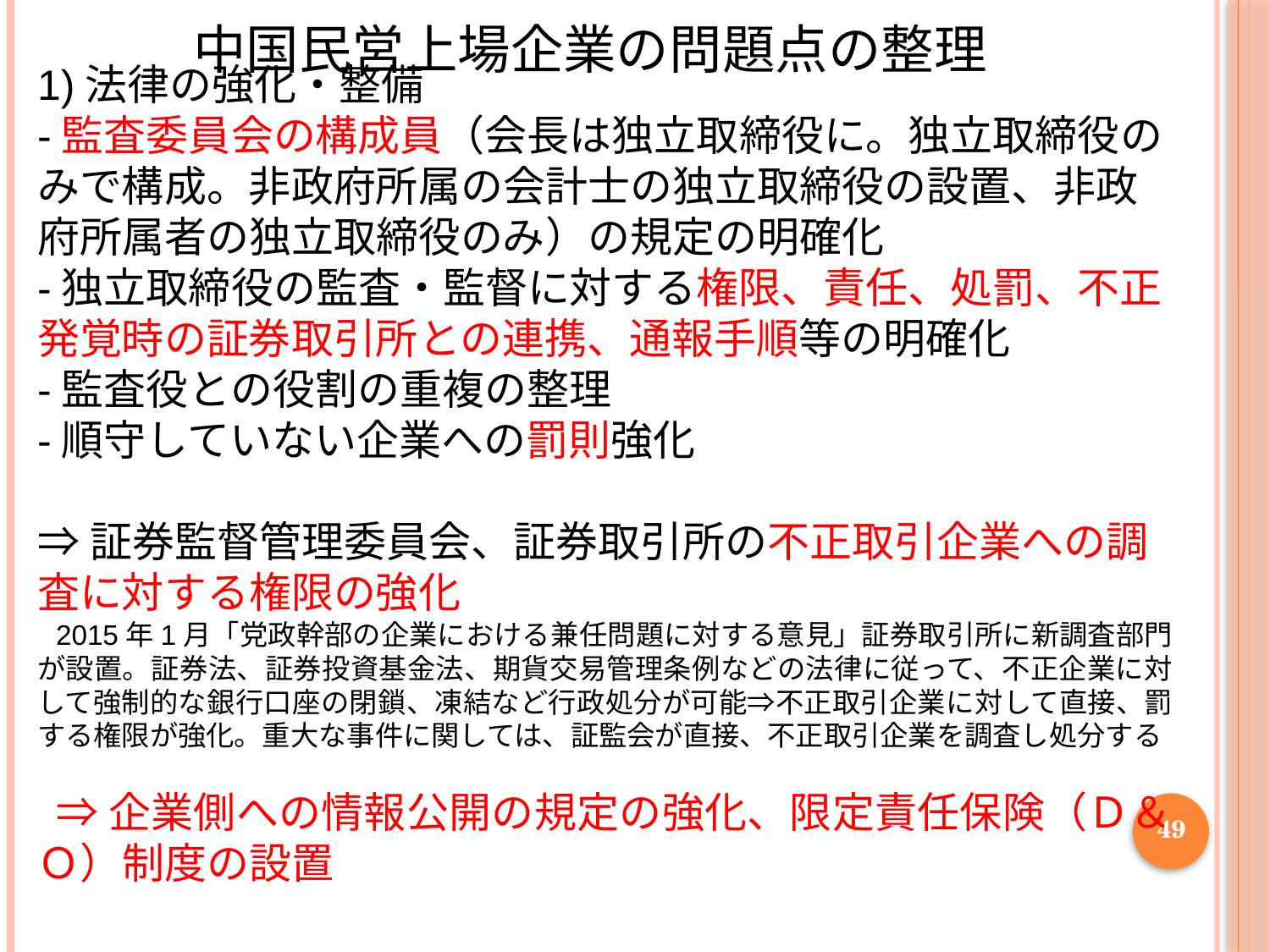

# 中国民営上場企業の問題点の整理
1)法律の強化・整備
-監査委員会の構成員（会長は独立取締役に。独立取締役のみで構成。非政府所属の会計士の独立取締役の設置、非政府所属者の独立取締役のみ）の規定の明確化
-独立取締役の監査・監督に対する権限、責任、処罰、不正発覚時の証券取引所との連携、通報手順等の明確化
-監査役との役割の重複の整理
-順守していない企業への罰則強化

⇒証券監督管理委員会、証券取引所の不正取引企業への調査に対する権限の強化
2015年1月「党政幹部の企業における兼任問題に対する意見」証券取引所に新調査部門が設置。証券法、証券投資基金法、期貨交易管理条例などの法律に従って、不正企業に対して強制的な銀行口座の閉鎖、凍結など行政処分が可能⇒不正取引企業に対して直接、罰する権限が強化。重大な事件に関しては、証監会が直接、不正取引企業を調査し処分する

⇒企業側への情報公開の規定の強化、限定責任保険（Ｄ＆Ｏ）制度の設置

49